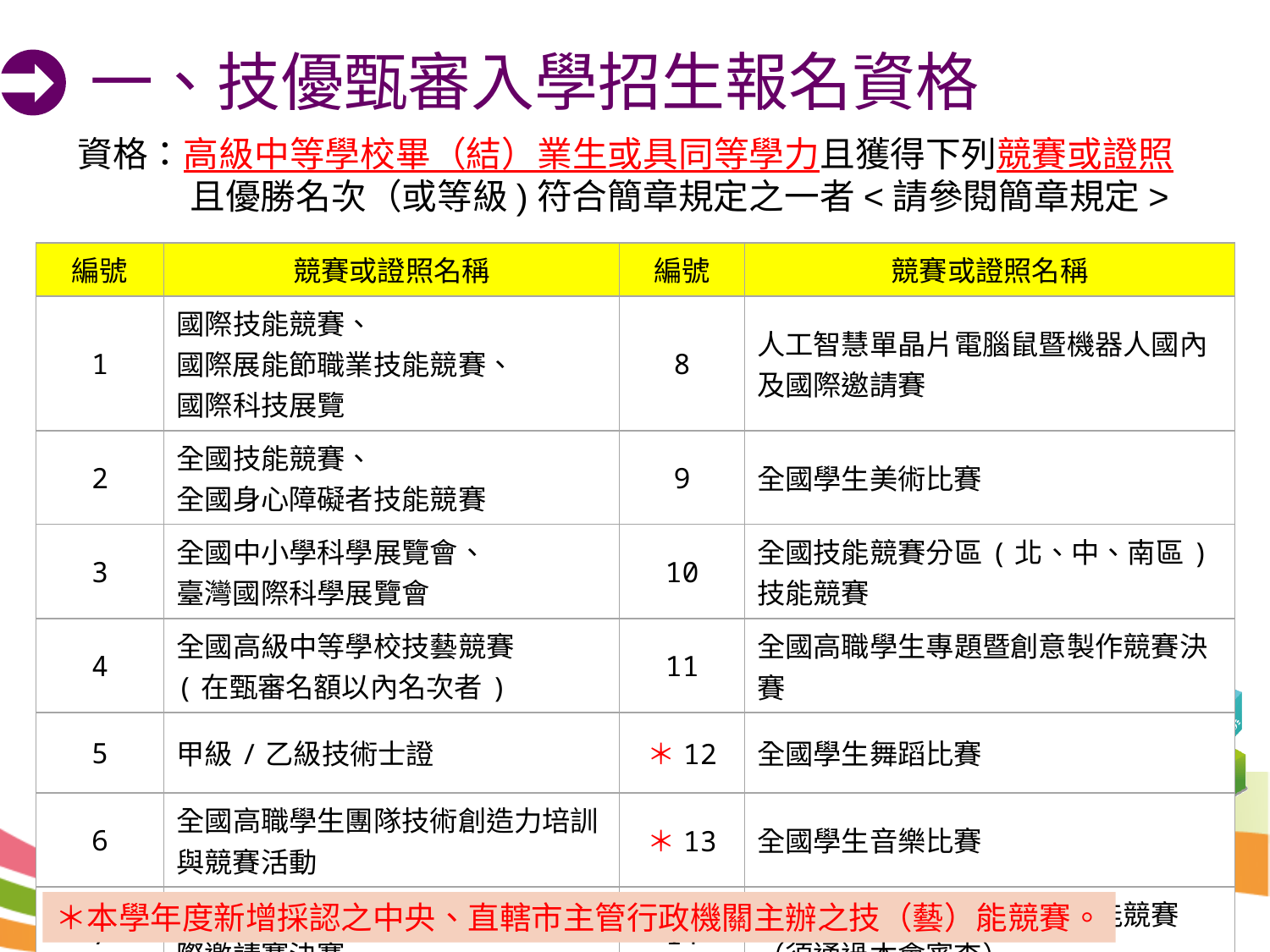

一、技優甄審入學招生報名資格

資格：高級中等學校畢（結）業生或具同等學力且獲得下列競賽或證照且優勝名次（或等級)符合簡章規定之一者<請參閱簡章規定>
| 編號 | 競賽或證照名稱 | 編號 | 競賽或證照名稱 |
| --- | --- | --- | --- |
| 1 | 國際技能競賽、 國際展能節職業技能競賽、 國際科技展覽 | 8 | 人工智慧單晶片電腦鼠暨機器人國內及國際邀請賽 |
| 2 | 全國技能競賽、 全國身心障礙者技能競賽 | 9 | 全國學生美術比賽 |
| 3 | 全國中小學科學展覽會、 臺灣國際科學展覽會 | 10 | 全國技能競賽分區(北、中、南區)技能競賽 |
| 4 | 全國高級中等學校技藝競賽 (在甄審名額以內名次者) | 11 | 全國高職學生專題暨創意製作競賽決賽 |
| 5 | 甲級/乙級技術士證 | ＊12 | 全國學生舞蹈比賽 |
| 6 | 全國高職學生團隊技術創造力培訓與競賽活動 | ＊13 | 全國學生音樂比賽 |
| 7 | 全國高中職智慧鐵人創意競賽暨國際邀請賽決賽 | 14 | 其他參加國際性特殊技藝技能競賽（須通過本會審查） |
113
＊本學年度新增採認之中央、直轄市主管行政機關主辦之技（藝）能競賽。